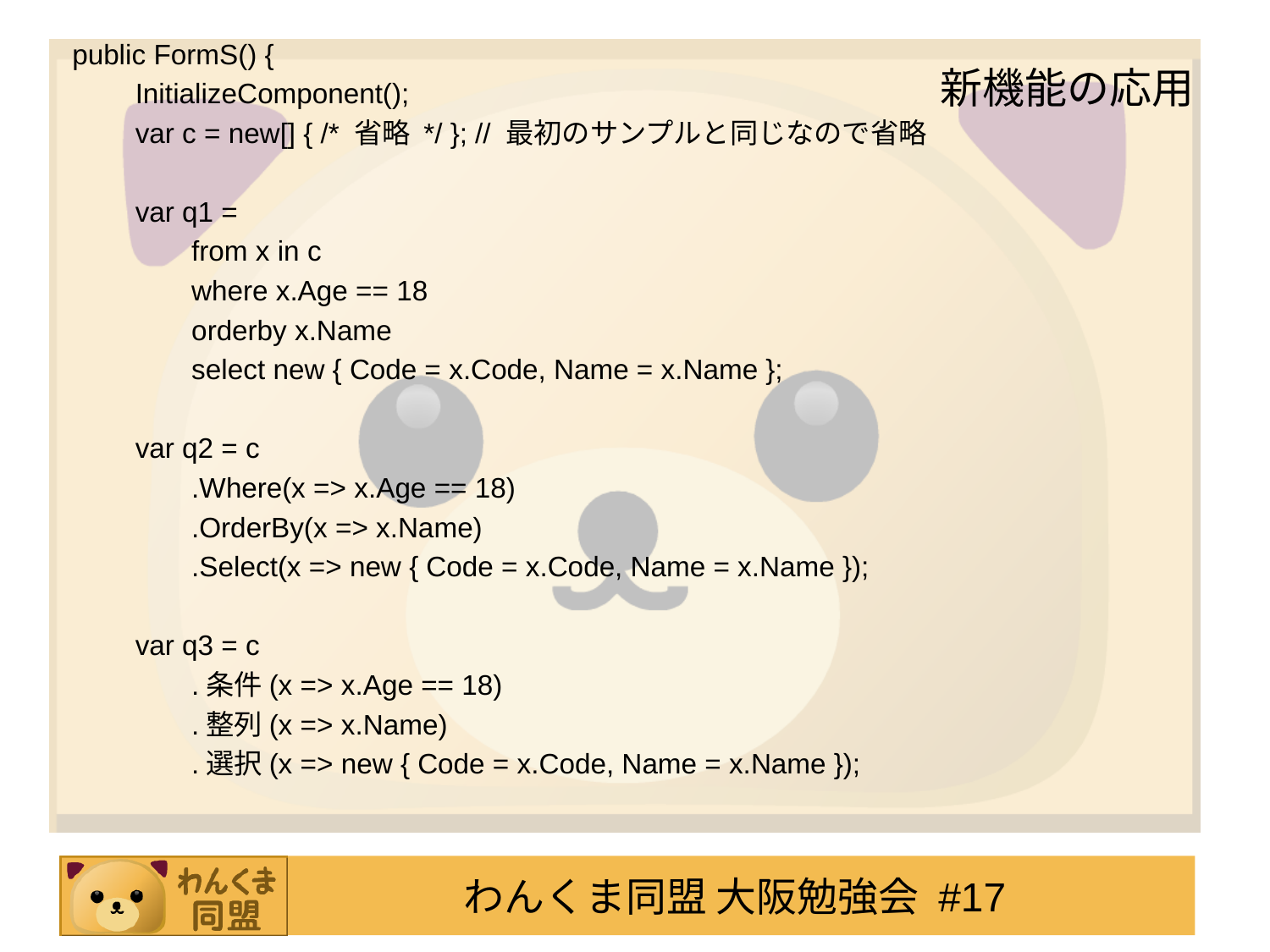

public FormS() {
　　InitializeComponent();
　　var c = new[] { /* 省略 */ }; // 最初のサンプルと同じなので省略

　　var q1 =
　　　　from x in c
　　　　where x.Age == 18
　　　　orderby x.Name
　　　　select new { Code = x.Code, Name = x.Name };

　　var q2 = c
　　　　.Where(x => x.Age == 18)
　　　　.OrderBy(x => x.Name)
　　　　.Select(x => new { Code = x.Code, Name = x.Name });

　　var q3 = c
　　　　.条件(x => x.Age == 18)
　　　　.整列(x => x.Name)
　　　　.選択(x => new { Code = x.Code, Name = x.Name });
# 新機能の応用